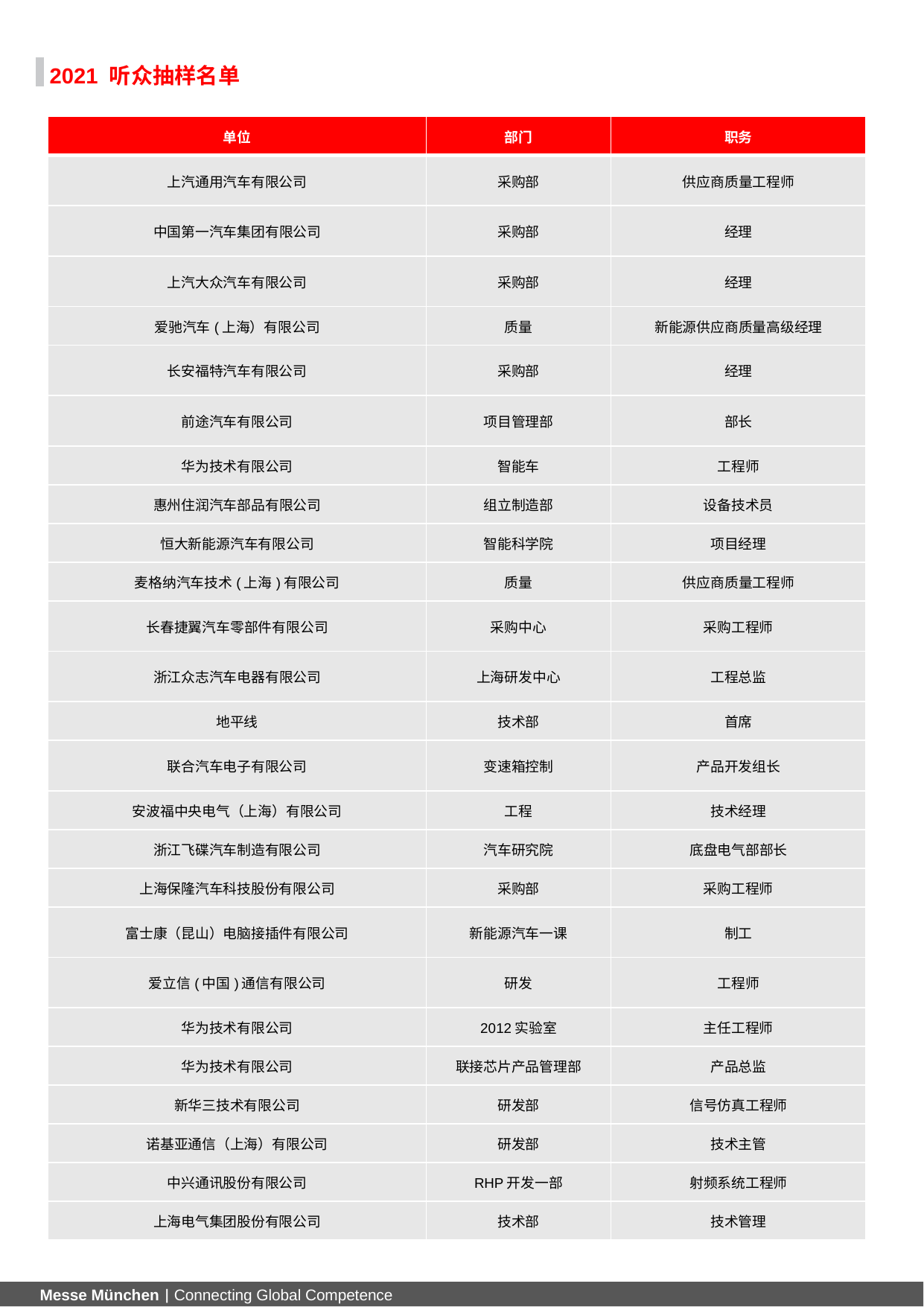

2021 听众抽样名单

| 单位 | 部门 | 职务 |
| --- | --- | --- |
| 上汽通用汽车有限公司 | 采购部 | 供应商质量工程师 |
| 中国第一汽车集团有限公司 | 采购部 | 经理 |
| 上汽大众汽车有限公司 | 采购部 | 经理 |
| 爱驰汽车(上海）有限公司 | 质量 | 新能源供应商质量高级经理 |
| 长安福特汽车有限公司 | 采购部 | 经理 |
| 前途汽车有限公司 | 项目管理部 | 部长 |
| 华为技术有限公司 | 智能车 | 工程师 |
| 惠州住润汽车部品有限公司 | 组立制造部 | 设备技术员 |
| 恒大新能源汽车有限公司 | 智能科学院 | 项目经理 |
| 麦格纳汽车技术(上海)有限公司 | 质量 | 供应商质量工程师 |
| 长春捷翼汽车零部件有限公司 | 采购中心 | 采购工程师 |
| 浙江众志汽车电器有限公司 | 上海研发中心 | 工程总监 |
| 地平线 | 技术部 | 首席 |
| 联合汽车电子有限公司 | 变速箱控制 | 产品开发组长 |
| 安波福中央电气（上海）有限公司 | 工程 | 技术经理 |
| 浙江飞碟汽车制造有限公司 | 汽车研究院 | 底盘电气部部长 |
| 上海保隆汽车科技股份有限公司 | 采购部 | 采购工程师 |
| 富士康（昆山）电脑接插件有限公司 | 新能源汽车一课 | 制工 |
| 爱立信(中国)通信有限公司 | 研发 | 工程师 |
| 华为技术有限公司 | 2012实验室 | 主任工程师 |
| 华为技术有限公司 | 联接芯片产品管理部 | 产品总监 |
| 新华三技术有限公司 | 研发部 | 信号仿真工程师 |
| 诺基亚通信（上海）有限公司 | 研发部 | 技术主管 |
| 中兴通讯股份有限公司 | RHP开发一部 | 射频系统工程师 |
| 上海电气集团股份有限公司 | 技术部 | 技术管理 |